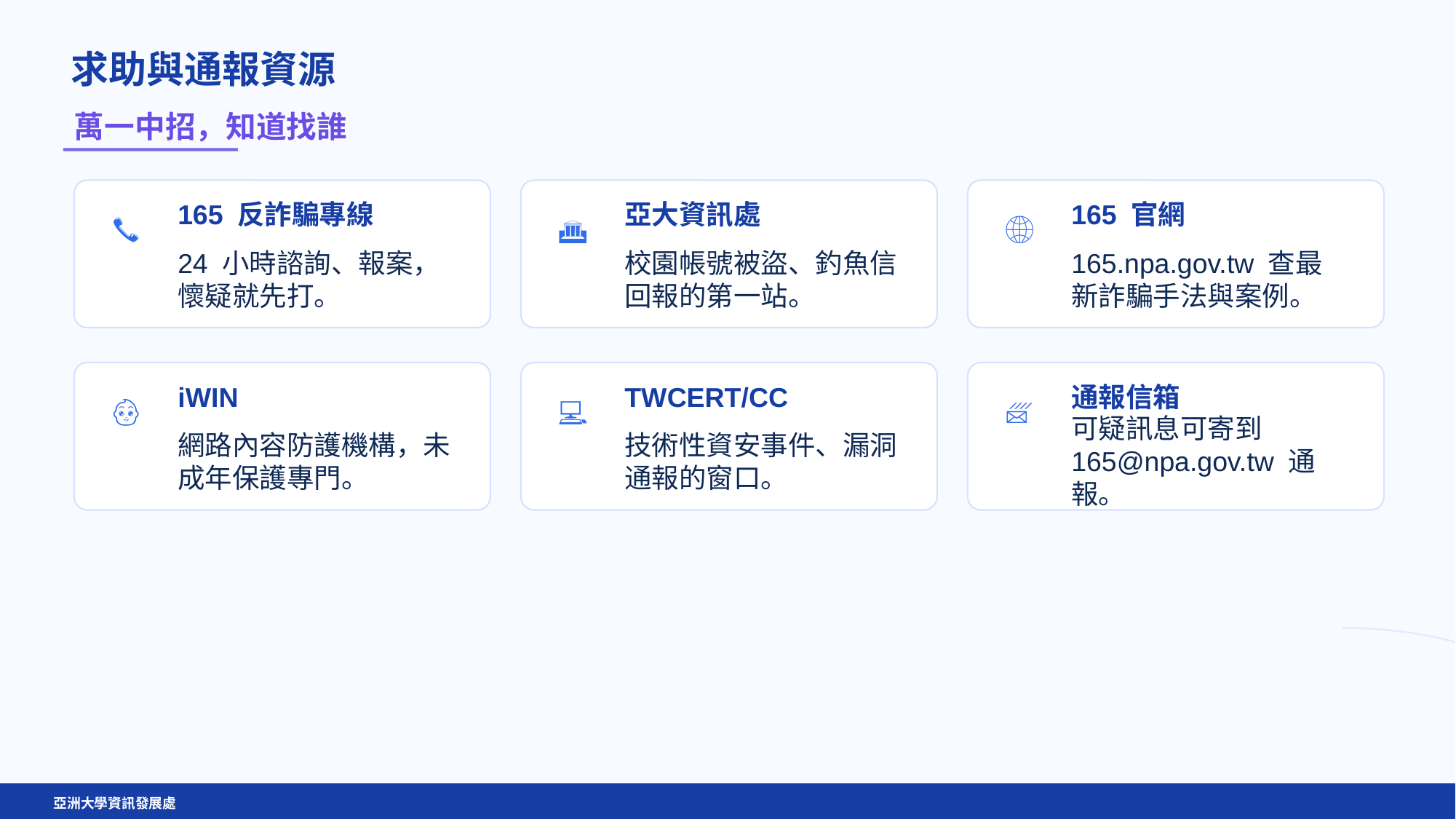

求助與通報資源
萬一中招，知道找誰

165 反詐騙專線
亞大資訊處
165 官網
📞
🏛️
🌐
24 小時諮詢、報案，懷疑就先打。
校園帳號被盜、釣魚信回報的第一站。
165.npa.gov.tw 查最新詐騙手法與案例。

iWIN
TWCERT/CC
通報信箱
👶
💻
📨
網路內容防護機構，未成年保護專門。
技術性資安事件、漏洞通報的窗口。
可疑訊息可寄到 165@npa.gov.tw 通報。

亞洲大學資訊發展處